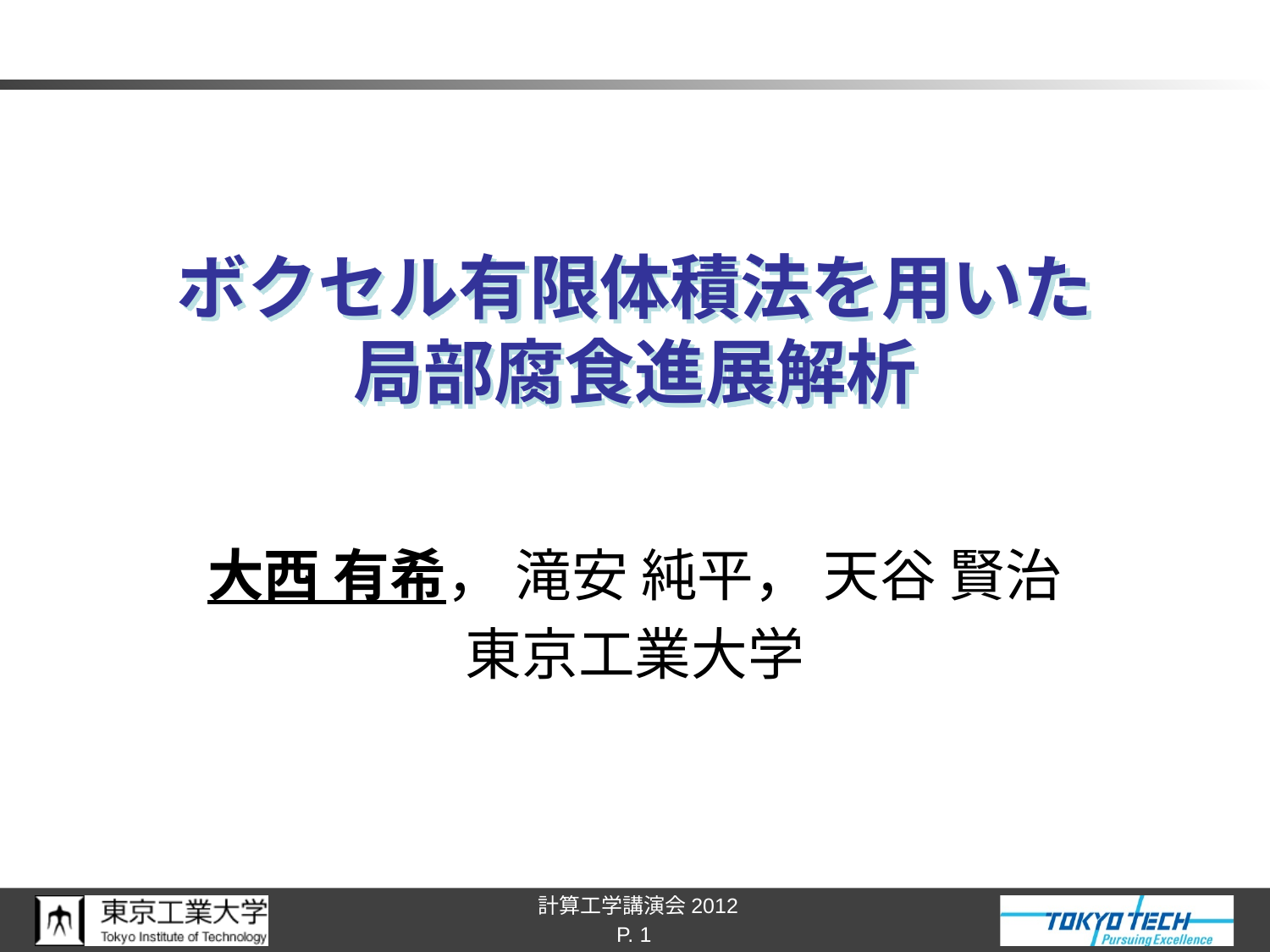

# ボクセル有限体積法を用いた 局部腐食進展解析
大西 有希， 滝安 純平， 天谷 賢治
東京工業大学
P. 1